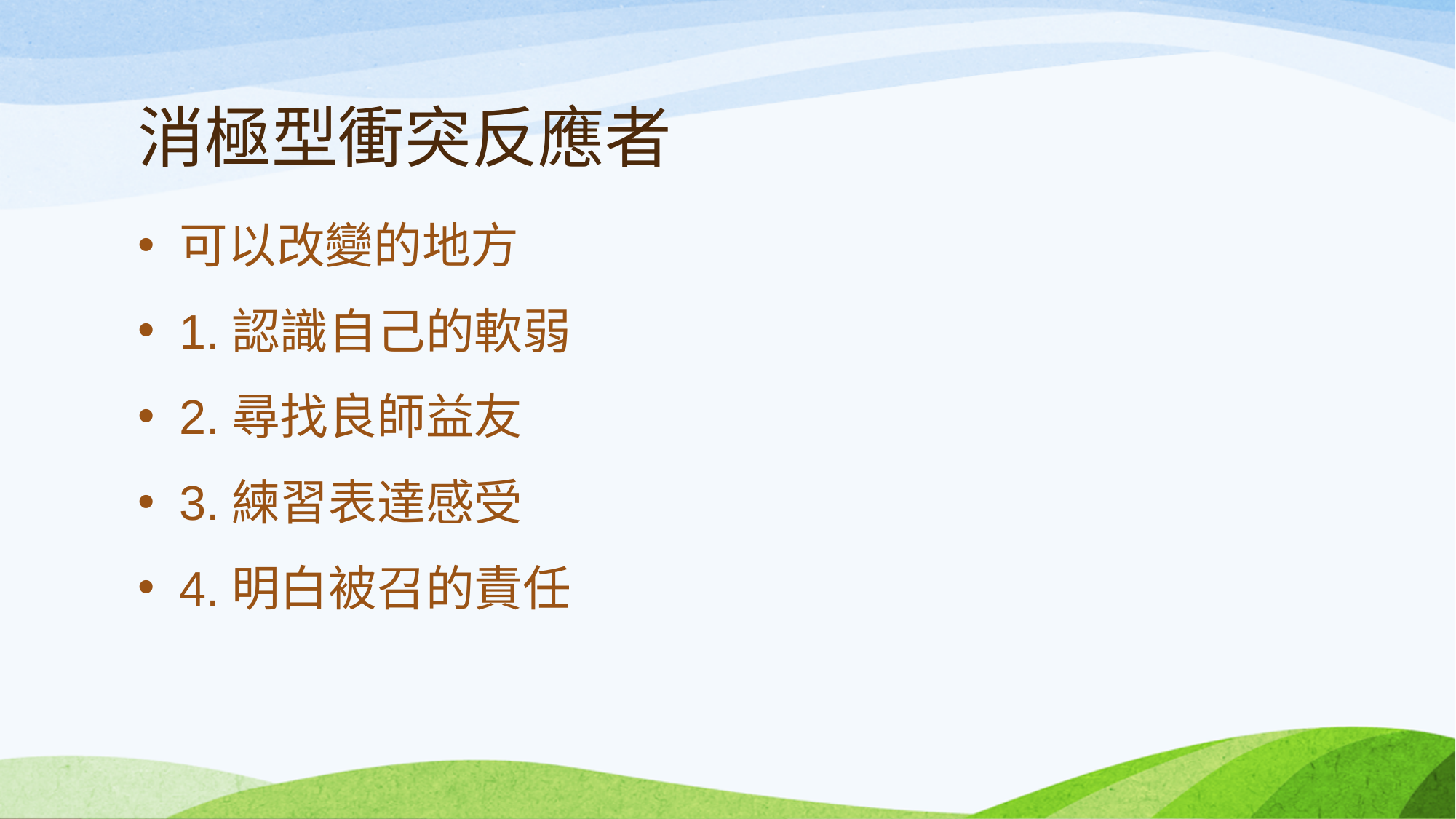

# 消極型衝突反應者
可以改變的地方
1.認識自己的軟弱
2.尋找良師益友
3.練習表達感受
4.明白被召的責任